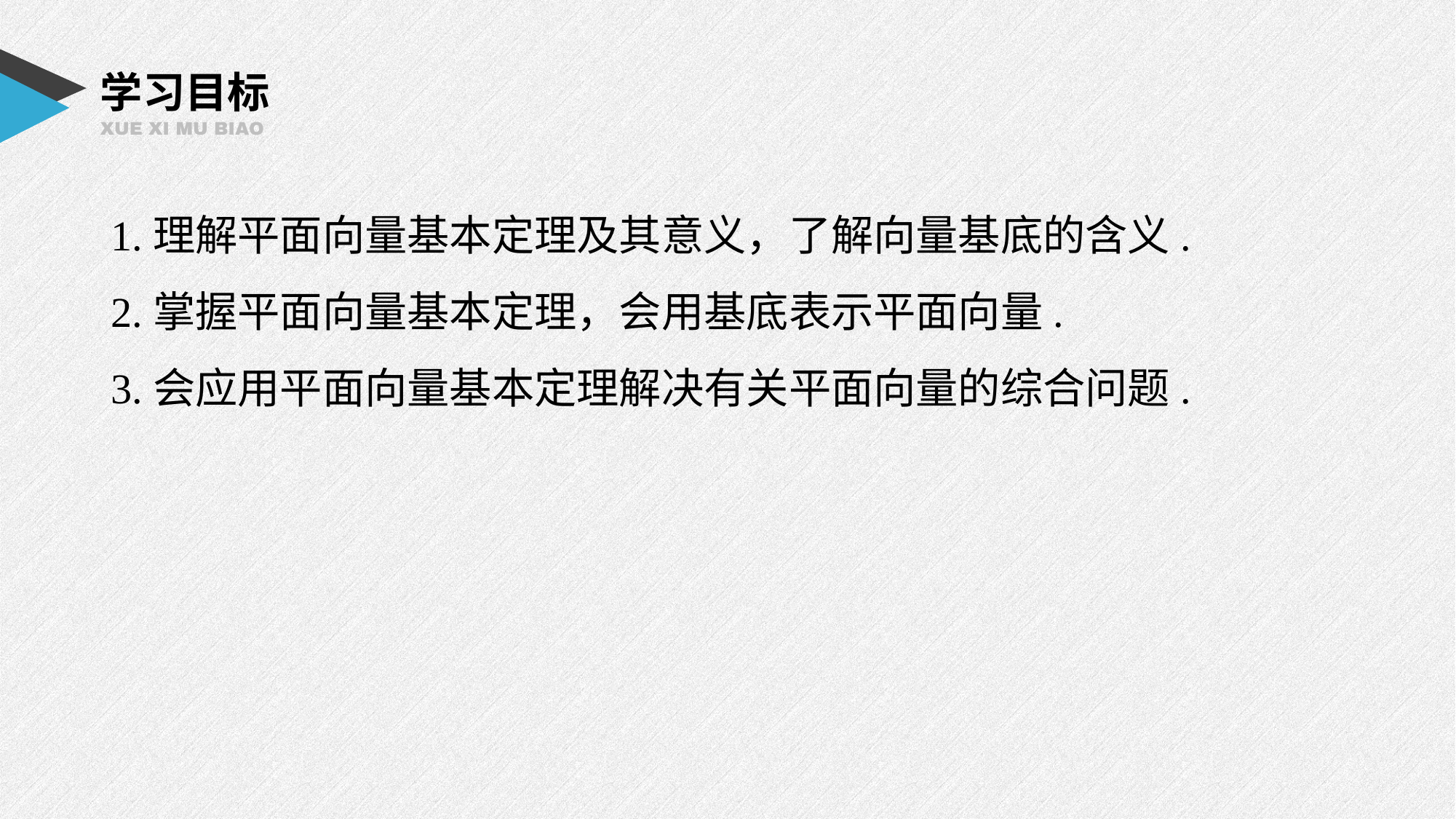

学习目标

XUE XI MU BIAO
1.理解平面向量基本定理及其意义，了解向量基底的含义.
2.掌握平面向量基本定理，会用基底表示平面向量.
3.会应用平面向量基本定理解决有关平面向量的综合问题.